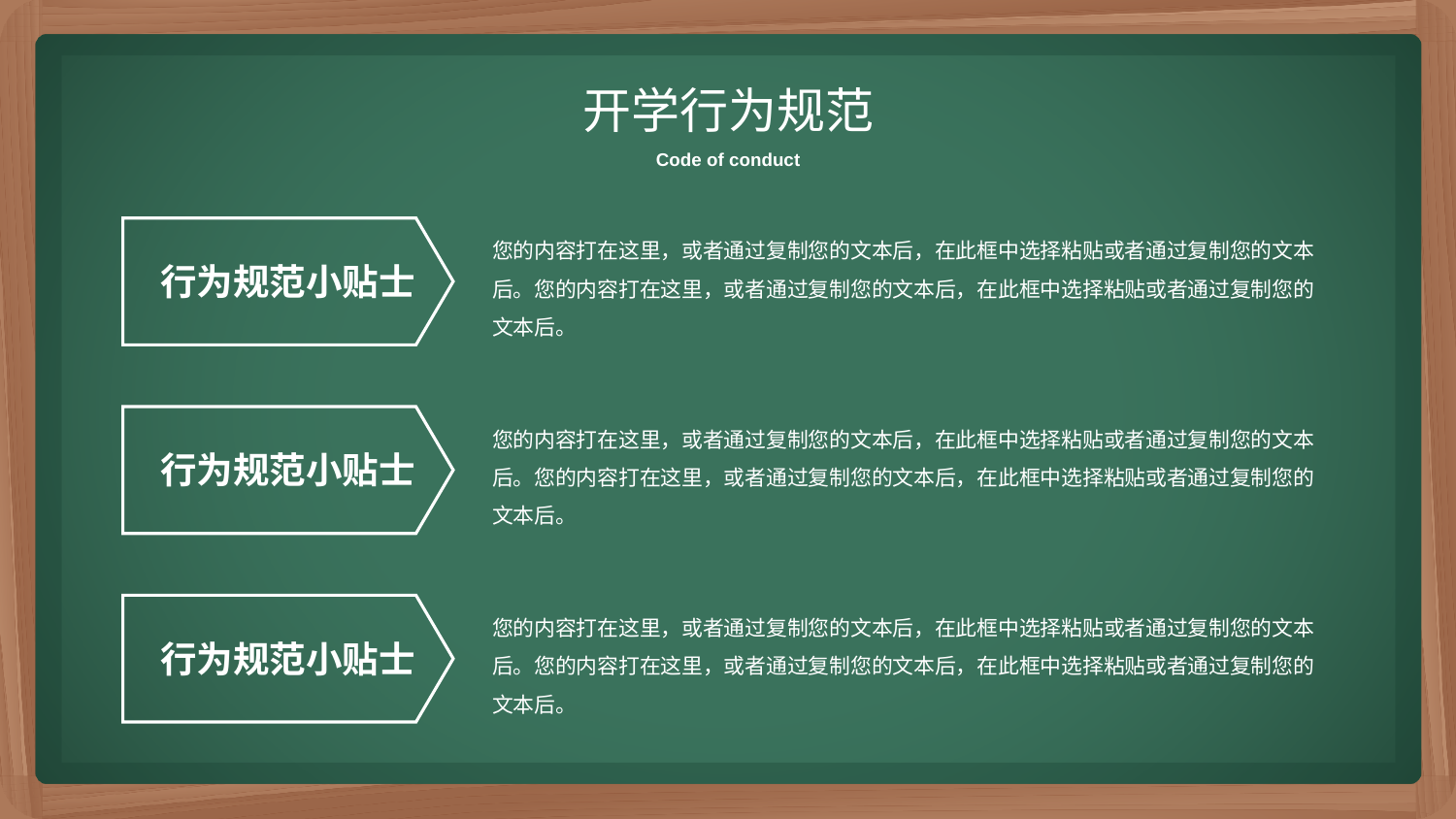

开学行为规范
Code of conduct
您的内容打在这里，或者通过复制您的文本后，在此框中选择粘贴或者通过复制您的文本后。您的内容打在这里，或者通过复制您的文本后，在此框中选择粘贴或者通过复制您的文本后。

行为规范小贴士
您的内容打在这里，或者通过复制您的文本后，在此框中选择粘贴或者通过复制您的文本后。您的内容打在这里，或者通过复制您的文本后，在此框中选择粘贴或者通过复制您的文本后。

行为规范小贴士
您的内容打在这里，或者通过复制您的文本后，在此框中选择粘贴或者通过复制您的文本后。您的内容打在这里，或者通过复制您的文本后，在此框中选择粘贴或者通过复制您的文本后。

行为规范小贴士